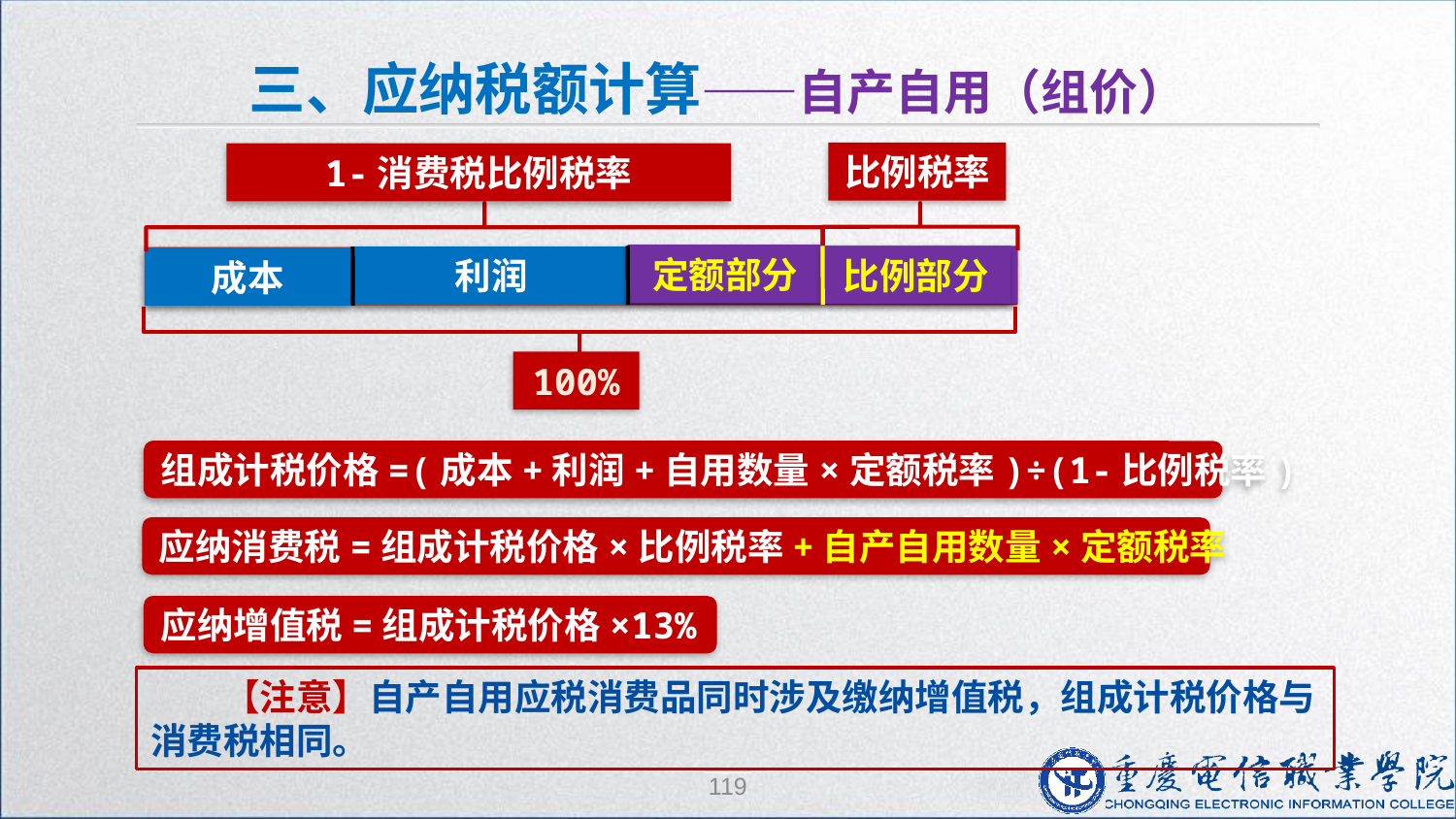

三、应纳税额计算——自产自用（组价）

比例税率
1-消费税比例税率
定额部分
消费税
比例部分
利润
商品销售价格（收入）
成本
100%
组成计税价格=(成本+利润+自用数量×定额税率)÷(1-比例税率)
应纳消费税=组成计税价格×比例税率+自产自用数量×定额税率
应纳增值税=组成计税价格×13%
【注意】自产自用应税消费品同时涉及缴纳增值税，组成计税价格与消费税相同。
119